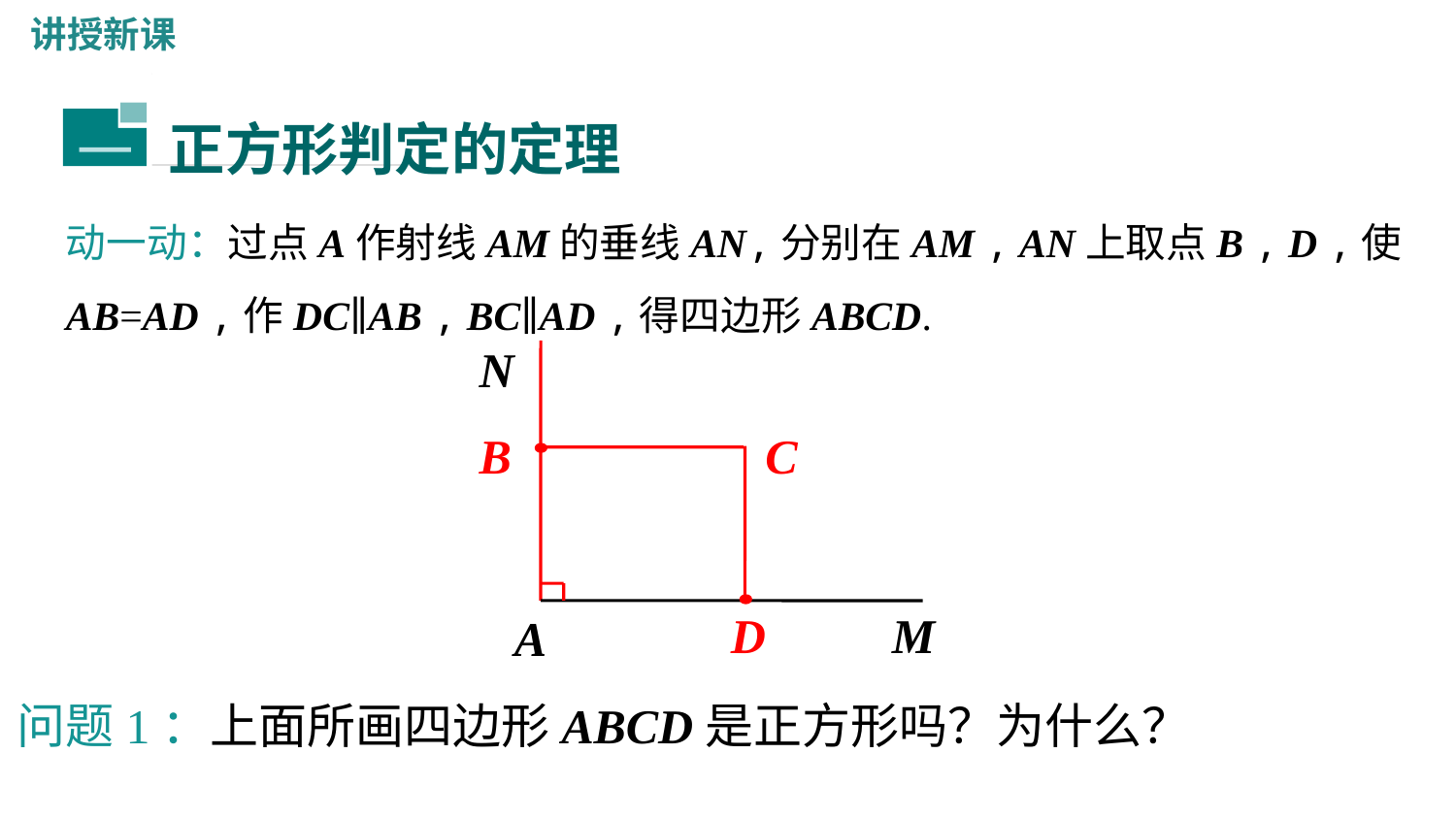

讲授新课

正方形判定的定理
一

动一动：过点A作射线AM的垂线AN,分别在AM , AN上取点B , D ,使AB=AD ,作DC∥AB , BC∥AD ,得四边形ABCD.
N

B
C

D
M

A
问题1：上面所画四边形ABCD是正方形吗？为什么？